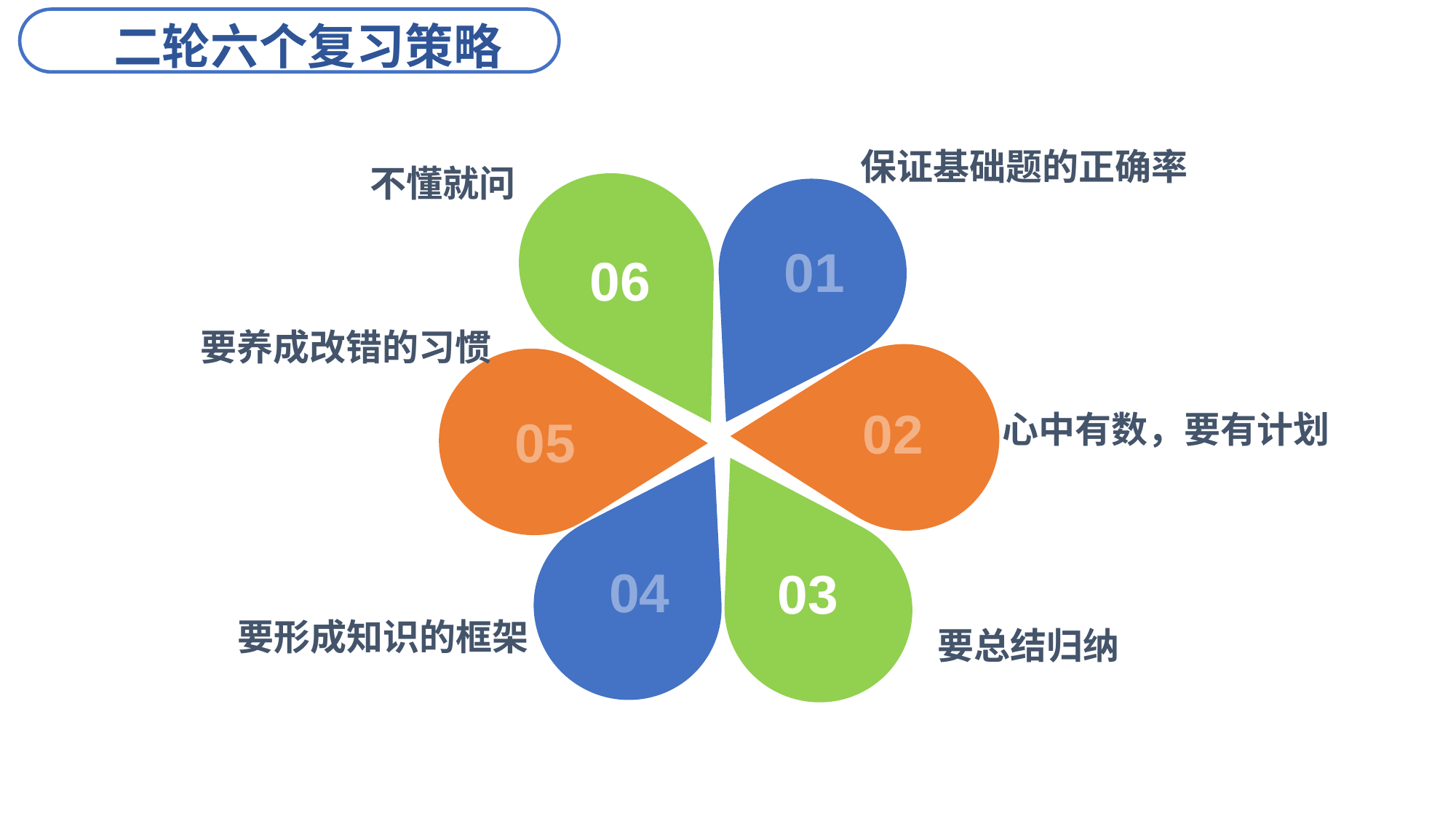

二轮六个复习策略
保证基础题的正确率
不懂就问

01
06

要养成改错的习惯

02
05
心中有数，要有计划

04
03
要形成知识的框架
要总结归纳